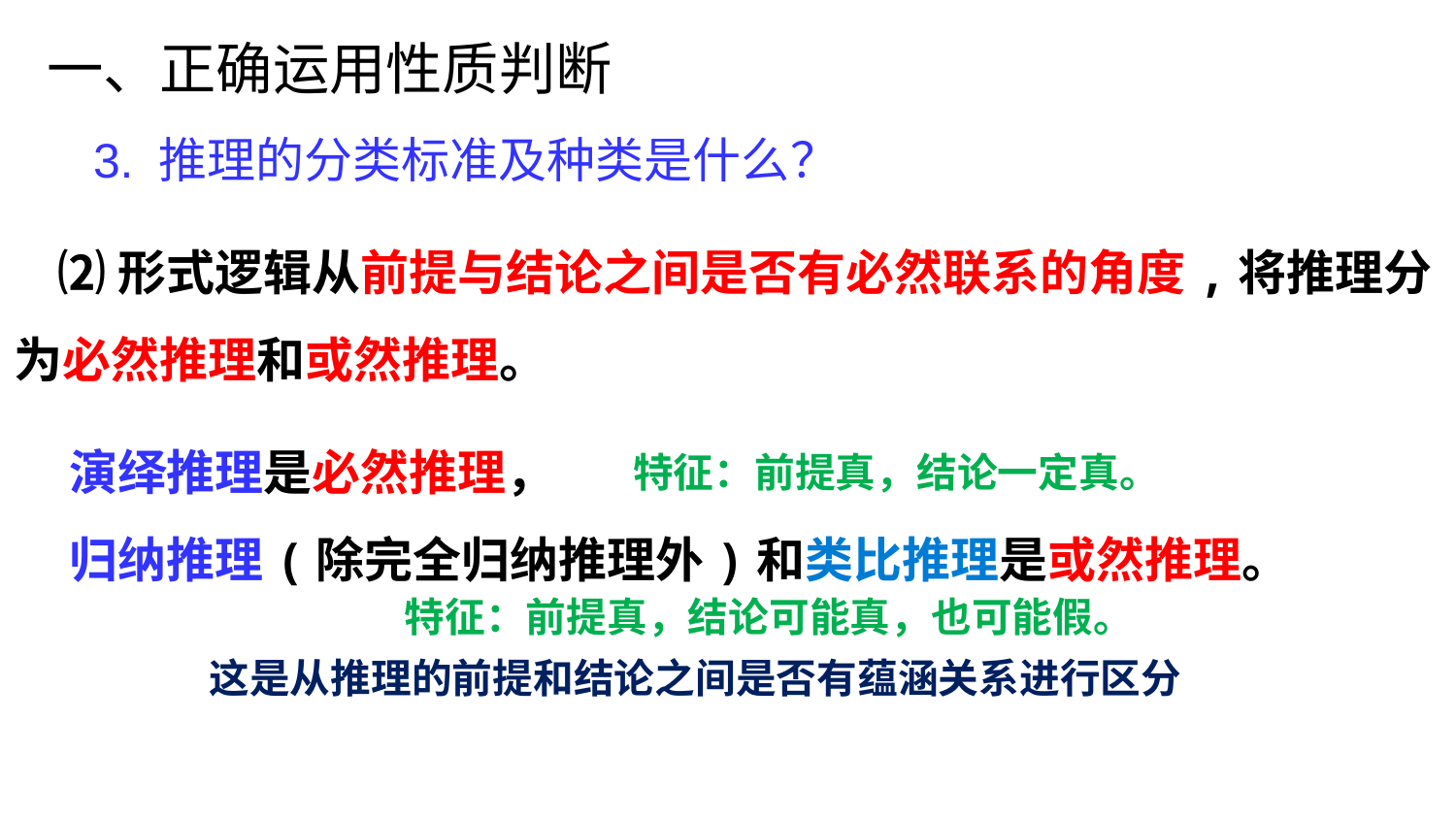

一、正确运用性质判断
3. 推理的分类标准及种类是什么？
    ⑵形式逻辑从前提与结论之间是否有必然联系的角度,将推理分为必然推理和或然推理。
    演绎推理是必然推理，
    归纳推理(除完全归纳推理外)和类比推理是或然推理。
特征：前提真，结论一定真。
特征：前提真，结论可能真，也可能假。
这是从推理的前提和结论之间是否有蕴涵关系进行区分